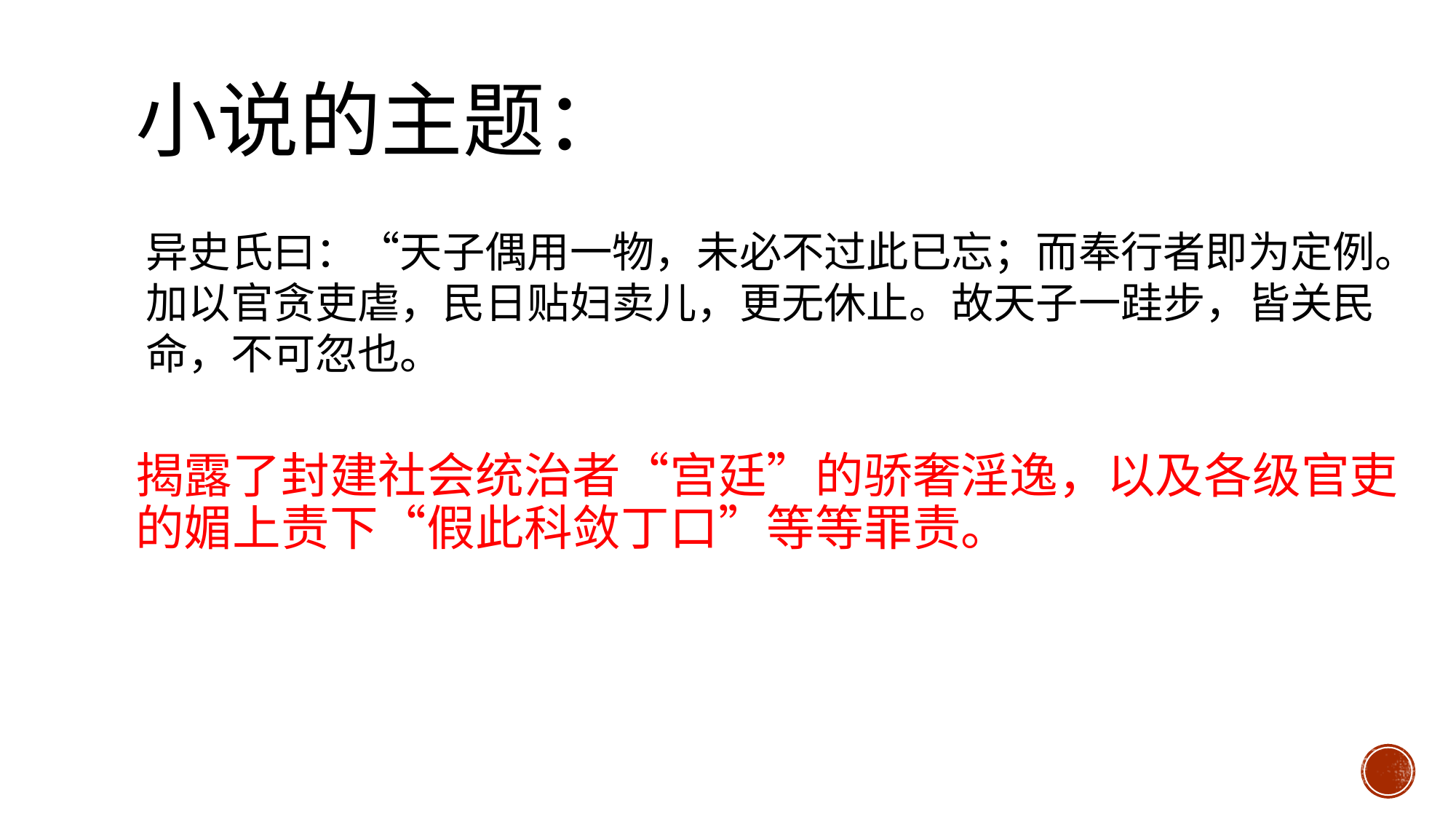

# 小说的主题：
异史氏曰：“天子偶用一物，未必不过此已忘；而奉行者即为定例。加以官贪吏虐，民日贴妇卖儿，更无休止。故天子一跬步，皆关民命，不可忽也。
揭露了封建社会统治者“宫廷”的骄奢淫逸，以及各级官吏的媚上责下“假此科敛丁口”等等罪责。